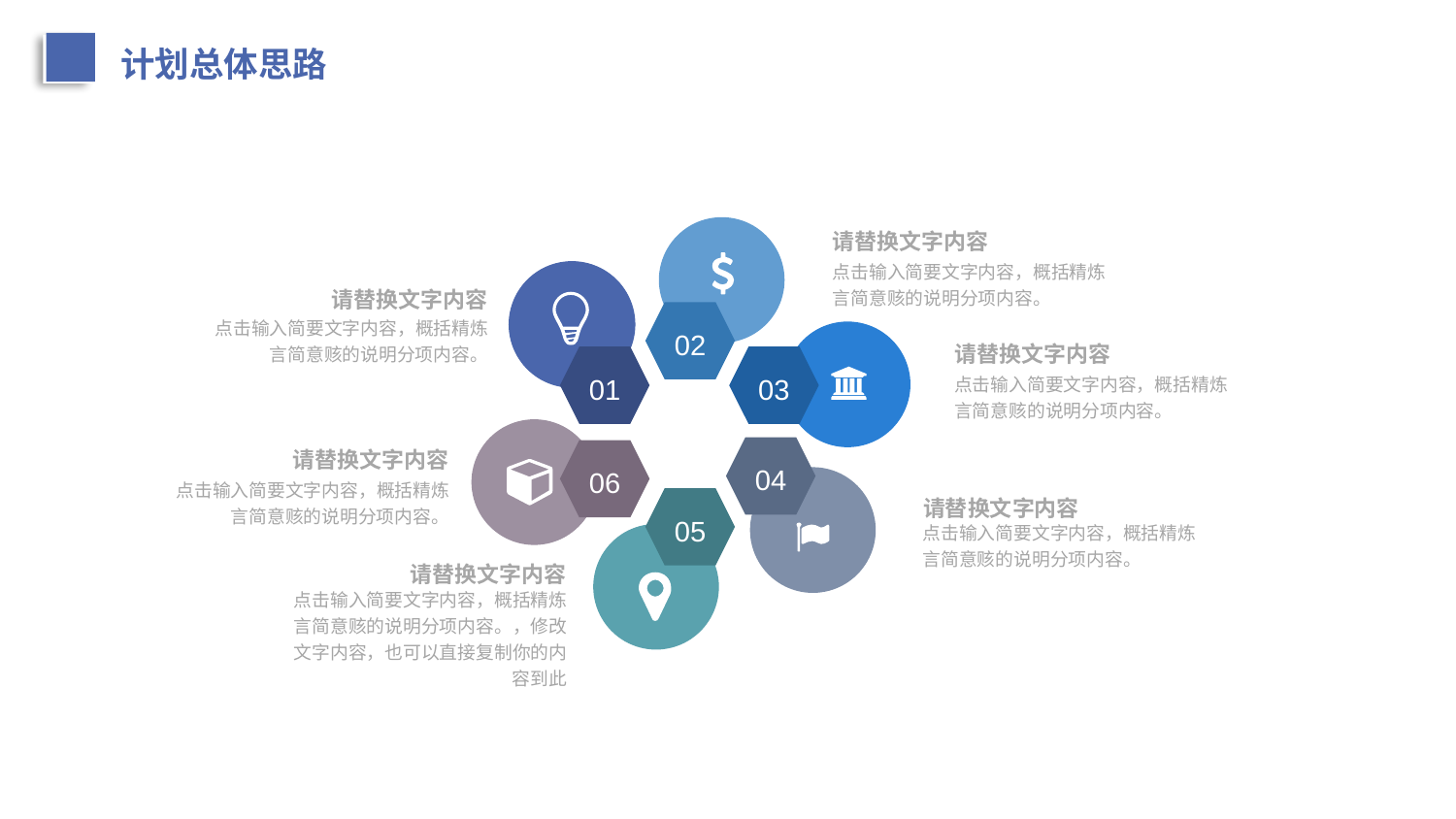

计划总体思路

请替换文字内容
点击输入简要文字内容，概括精炼言简意赅的说明分项内容。

请替换文字内容
点击输入简要文字内容，概括精炼言简意赅的说明分项内容。

02

请替换文字内容
点击输入简要文字内容，概括精炼言简意赅的说明分项内容。
01
03

04
06
请替换文字内容
点击输入简要文字内容，概括精炼言简意赅的说明分项内容。

05
请替换文字内容
点击输入简要文字内容，概括精炼言简意赅的说明分项内容。

请替换文字内容
点击输入简要文字内容，概括精炼言简意赅的说明分项内容。，修改文字内容，也可以直接复制你的内容到此